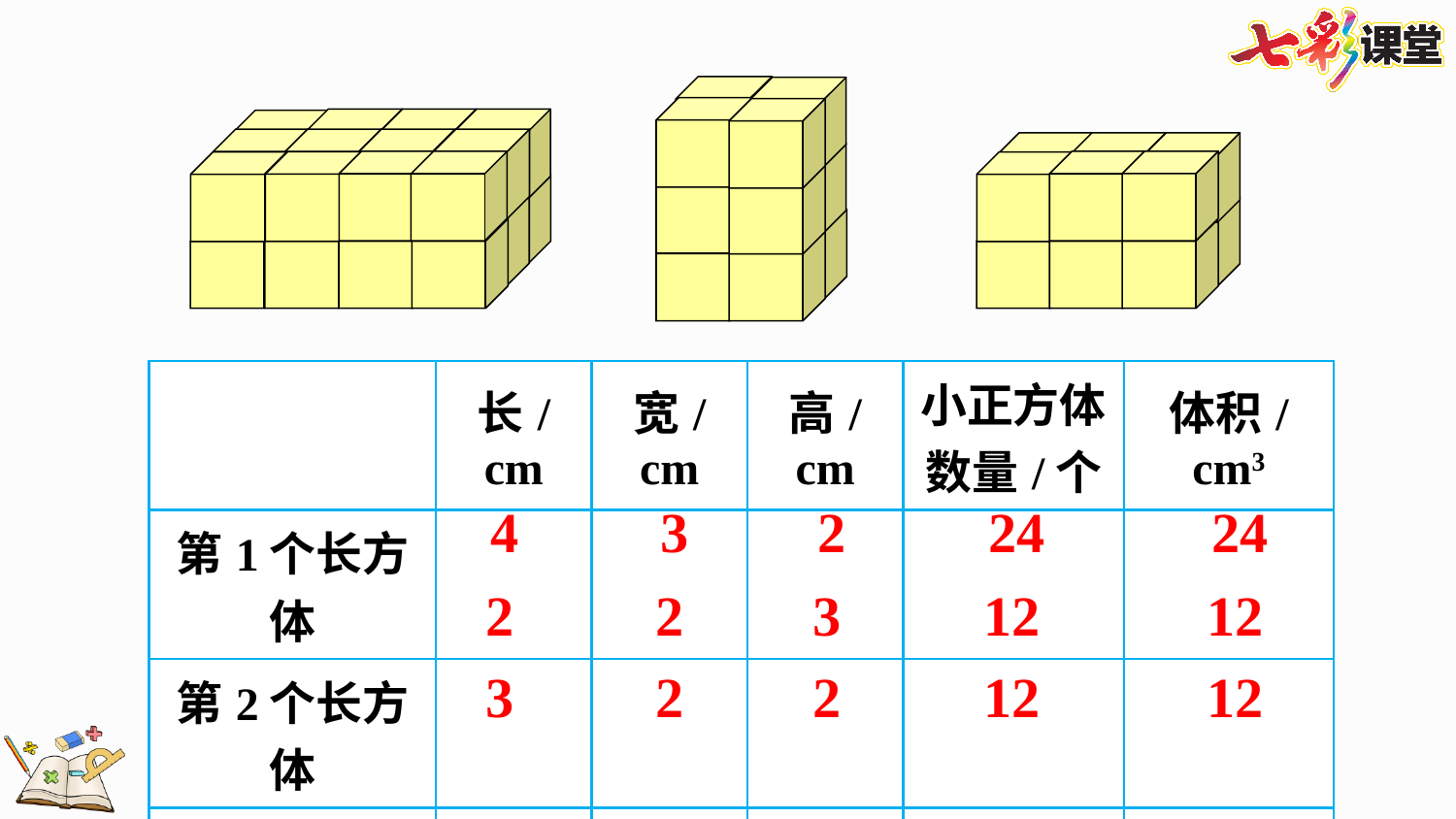

|  | 长/cm | 宽/cm | 高/cm | 小正方体数量/个 | 体积/cm3 |
| --- | --- | --- | --- | --- | --- |
| 第1个长方体 |  |  |  |  |  |
| 第2个长方体 |  |  |  |  |  |
| 第3个长方体 |  |  |  |  |  |
4
3
2
24
24
2
2
3
12
12
3
2
2
12
12